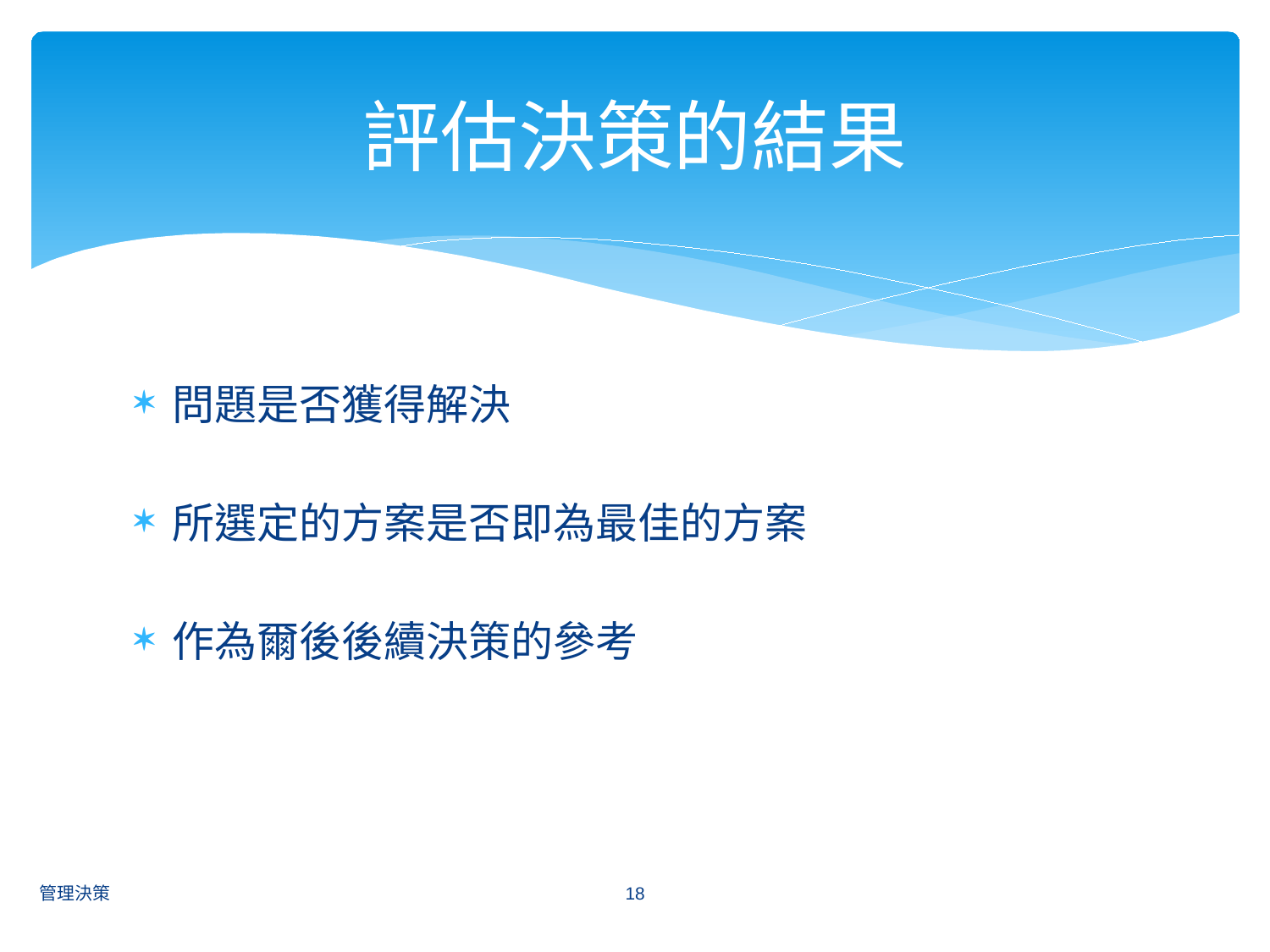

# 評估決策的結果
問題是否獲得解決

所選定的方案是否即為最佳的方案

作為爾後後續決策的參考
18
管理決策